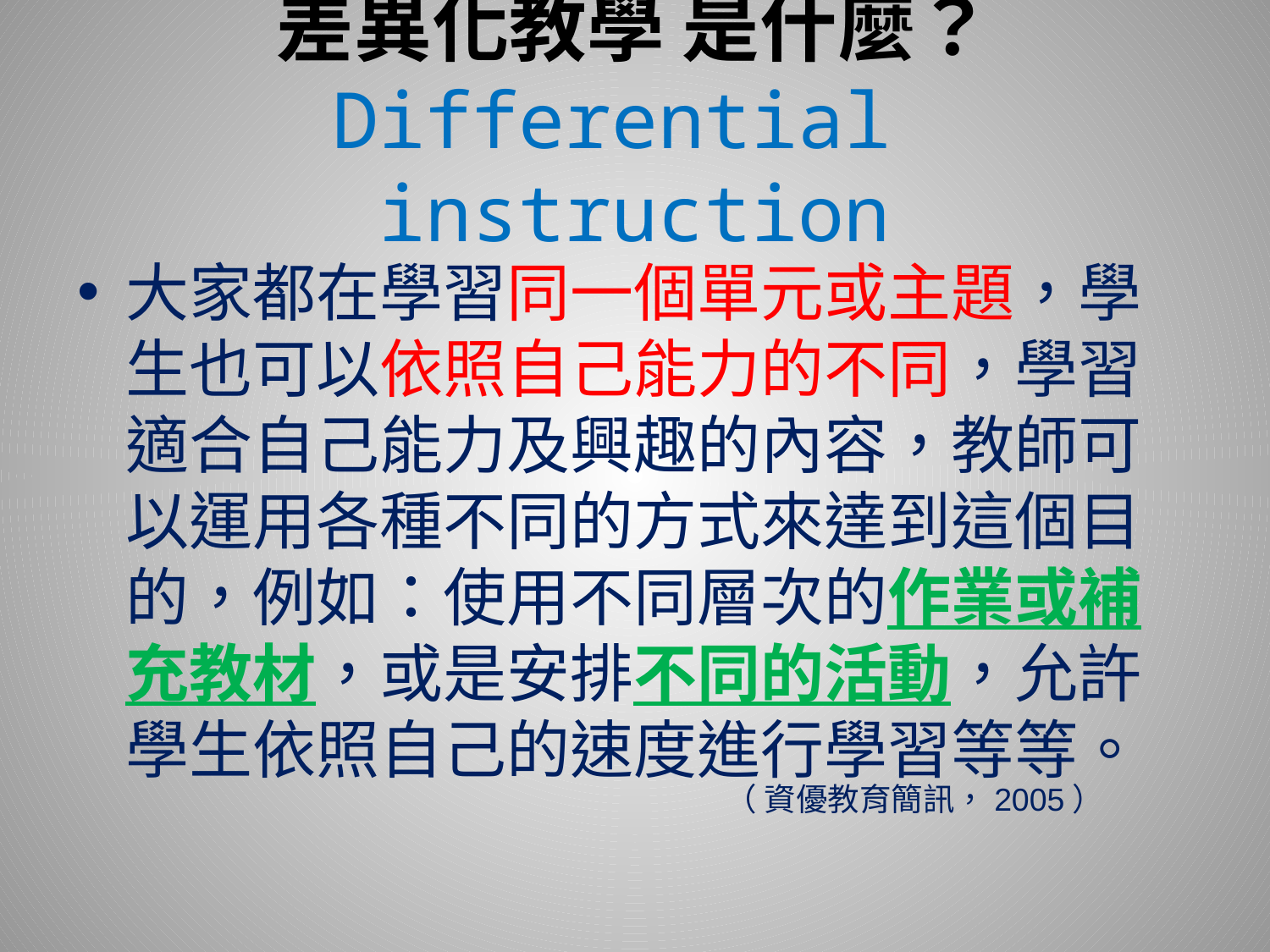

# 差異化教學 是什麼？ Differential  instruction
大家都在學習同一個單元或主題，學生也可以依照自己能力的不同，學習適合自己能力及興趣的內容，教師可以運用各種不同的方式來達到這個目的，例如：使用不同層次的作業或補充教材，或是安排不同的活動，允許學生依照自己的速度進行學習等等。
（ 資優教育簡訊，2005）